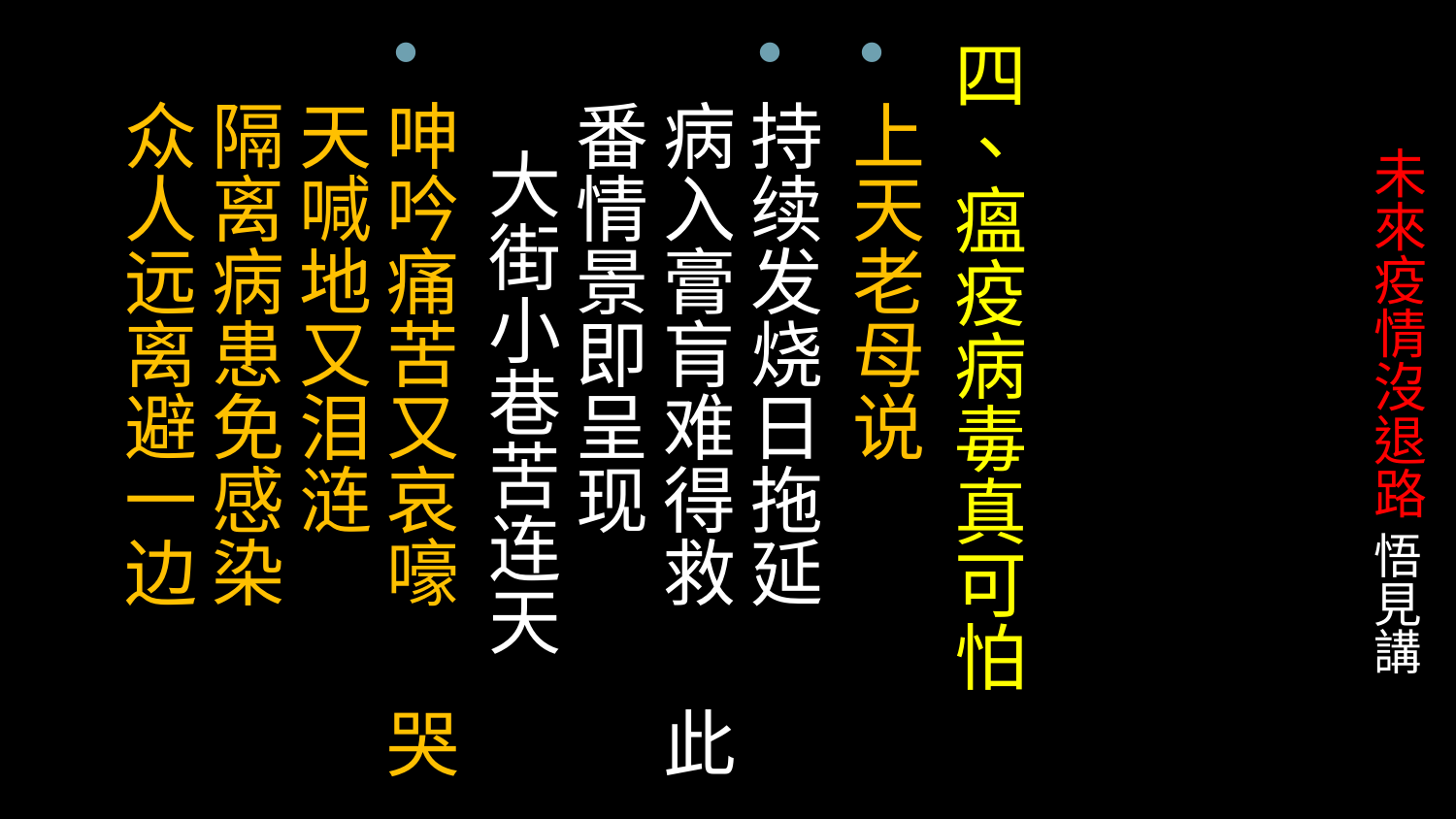

四、瘟疫病毒真可怕
上天老母说
持续发烧日拖延
病入膏肓难得救      此番情景即呈现                   大街小巷苦连天
呻吟痛苦又哀嚎      哭天喊地又泪涟
隔离病患免感染       众人远离避一边

# 未來疫情沒退路 悟見講